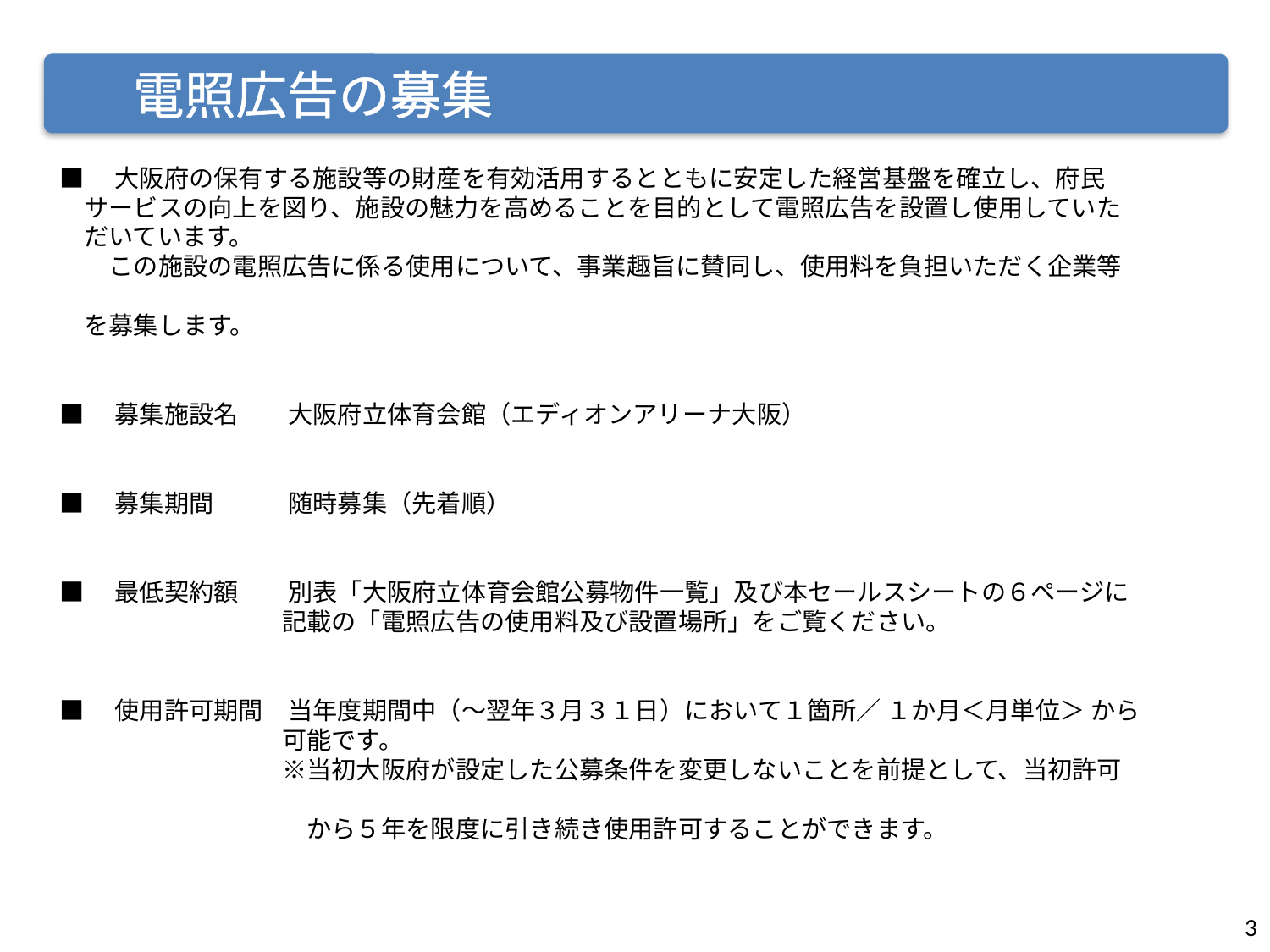

電照広告の募集
■　大阪府の保有する施設等の財産を有効活用するとともに安定した経営基盤を確立し、府民
　サービスの向上を図り、施設の魅力を高めることを目的として電照広告を設置し使用していた
　だいています。
　　この施設の電照広告に係る使用について、事業趣旨に賛同し、使用料を負担いただく企業等
　を募集します。

■　募集施設名　　大阪府立体育会館（エディオンアリーナ大阪）

■　募集期間　　　随時募集（先着順）

■　最低契約額　　別表「大阪府立体育会館公募物件一覧」及び本セールスシートの６ページに
　　　　　　　　　記載の「電照広告の使用料及び設置場所」をご覧ください。

■　使用許可期間　当年度期間中（～翌年３月３１日）において１箇所／ １か月＜月単位＞ から
　　　　　　　　　可能です。
　　　　　　　　　※当初大阪府が設定した公募条件を変更しないことを前提として、当初許可
　　　　　　　　　　から５年を限度に引き続き使用許可することができます。

3